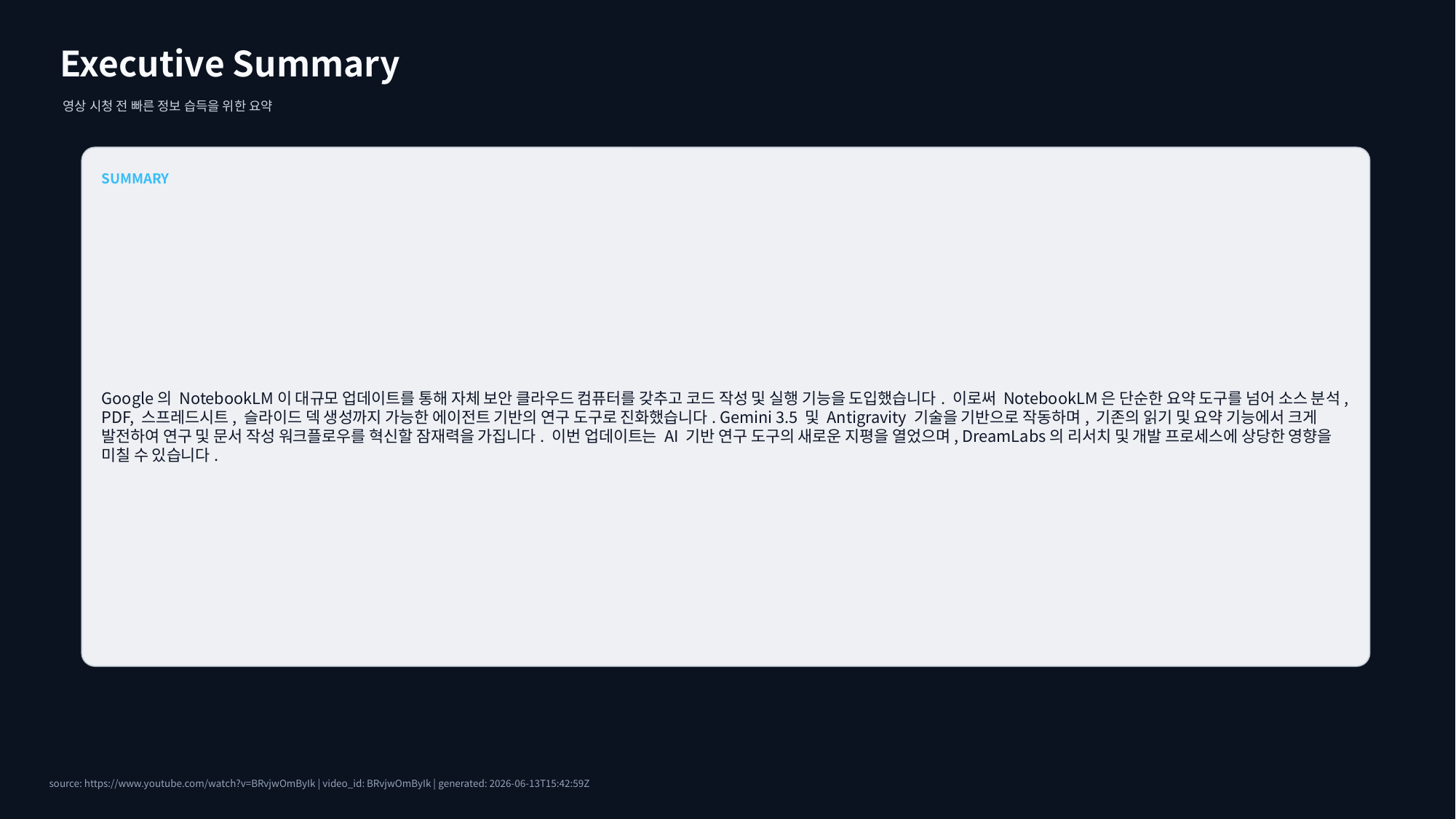

Executive Summary
영상 시청 전 빠른 정보 습득을 위한 요약

SUMMARY
Google의 NotebookLM이 대규모 업데이트를 통해 자체 보안 클라우드 컴퓨터를 갖추고 코드 작성 및 실행 기능을 도입했습니다. 이로써 NotebookLM은 단순한 요약 도구를 넘어 소스 분석, PDF, 스프레드시트, 슬라이드 덱 생성까지 가능한 에이전트 기반의 연구 도구로 진화했습니다. Gemini 3.5 및 Antigravity 기술을 기반으로 작동하며, 기존의 읽기 및 요약 기능에서 크게 발전하여 연구 및 문서 작성 워크플로우를 혁신할 잠재력을 가집니다. 이번 업데이트는 AI 기반 연구 도구의 새로운 지평을 열었으며, DreamLabs의 리서치 및 개발 프로세스에 상당한 영향을 미칠 수 있습니다.
source: https://www.youtube.com/watch?v=BRvjwOmByIk | video_id: BRvjwOmByIk | generated: 2026-06-13T15:42:59Z